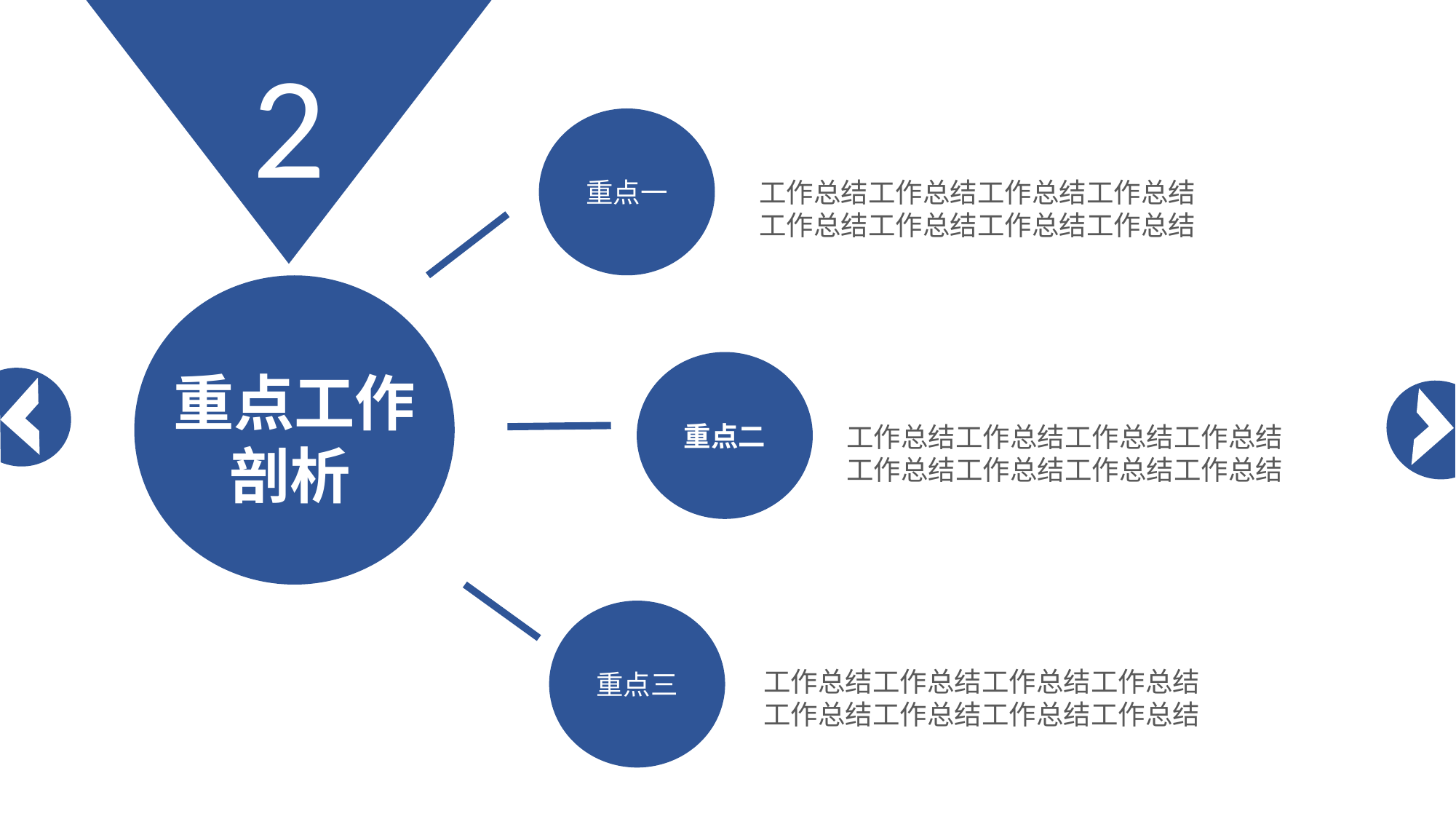

2
重点一
工作总结工作总结工作总结工作总结
工作总结工作总结工作总结工作总结

重点二
重点工作
   剖析

工作总结工作总结工作总结工作总结
工作总结工作总结工作总结工作总结

重点三
工作总结工作总结工作总结工作总结
工作总结工作总结工作总结工作总结